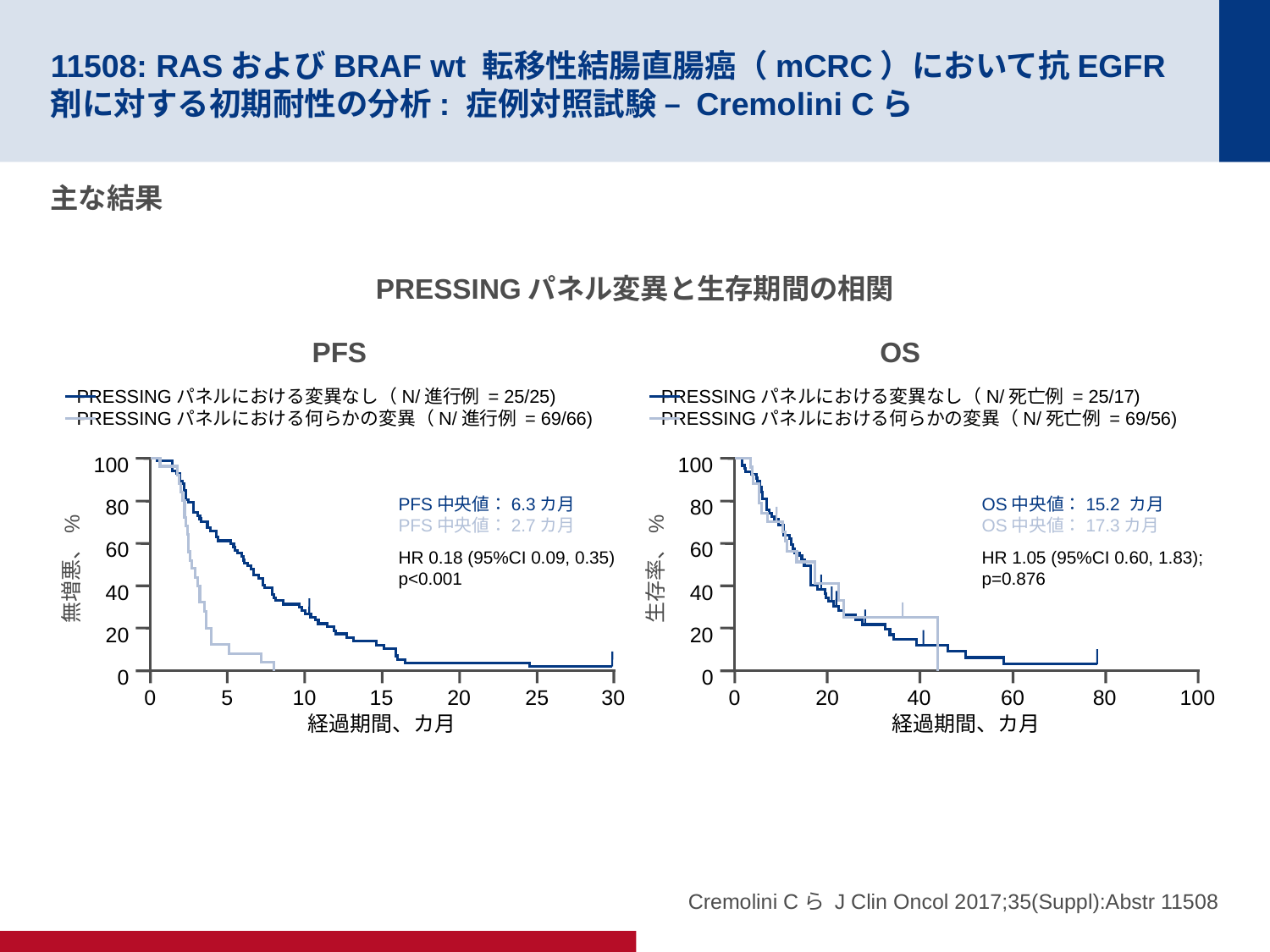

# 11508: RASおよびBRAF wt 転移性結腸直腸癌（mCRC）において抗EGFR剤に対する初期耐性の分析: 症例対照試験 – Cremolini Cら
主な結果
PRESSINGパネル変異と生存期間の相関
PFS
OS
PRESSINGパネルにおける変異なし（N/進行例 = 25/25)
PRESSINGパネルにおける何らかの変異（N/進行例 = 69/66)
PRESSINGパネルにおける変異なし（N/死亡例 = 25/17)
PRESSINGパネルにおける何らかの変異（N/死亡例 = 69/56)
100
80
60
40
20
0

PFS中央値：6.3カ月
PFS中央値：2.7カ月
HR 0.18 (95%CI 0.09, 0.35)
p<0.001
無増悪、%
0	5	10	15	20	25	30
経過期間、カ月
100
80
60
40
20
0

OS中央値：15.2 カ月
OS中央値：17.3カ月
HR 1.05 (95%CI 0.60, 1.83);
p=0.876
生存率、%
0	20	40	60	80	100
経過期間、カ月
Cremolini Cら J Clin Oncol 2017;35(Suppl):Abstr 11508